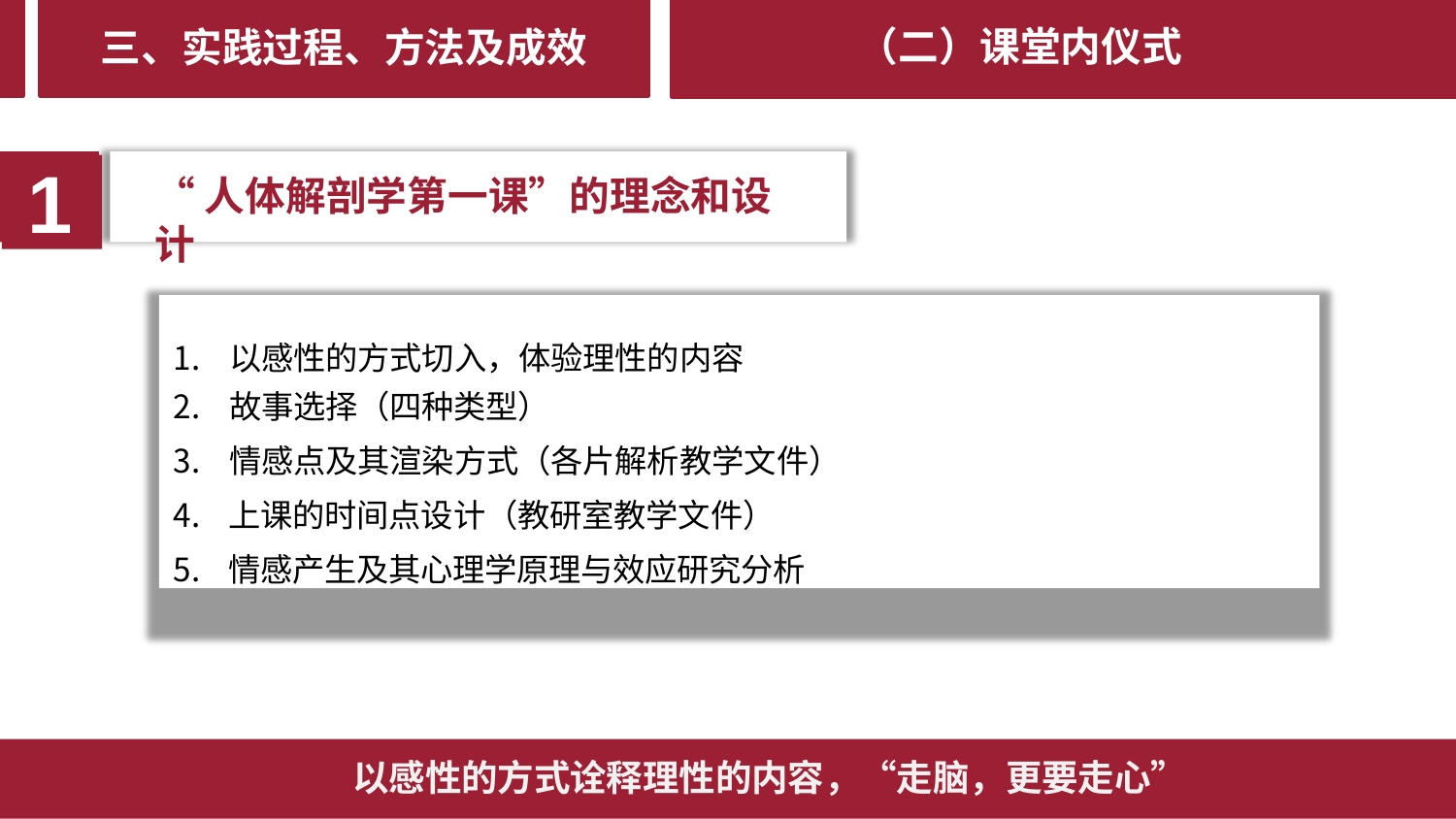

# （二）课堂内仪式
三、实践过程、方法及成效

1

“人体解剖学第一课”的理念和设计

以感性的方式切入，体验理性的内容
故事选择（四种类型）
情感点及其渲染方式（各片解析教学文件）
上课的时间点设计（教研室教学文件）
情感产生及其心理学原理与效应研究分析

以感性的方式诠释理性的内容，“走脑，更要走心”